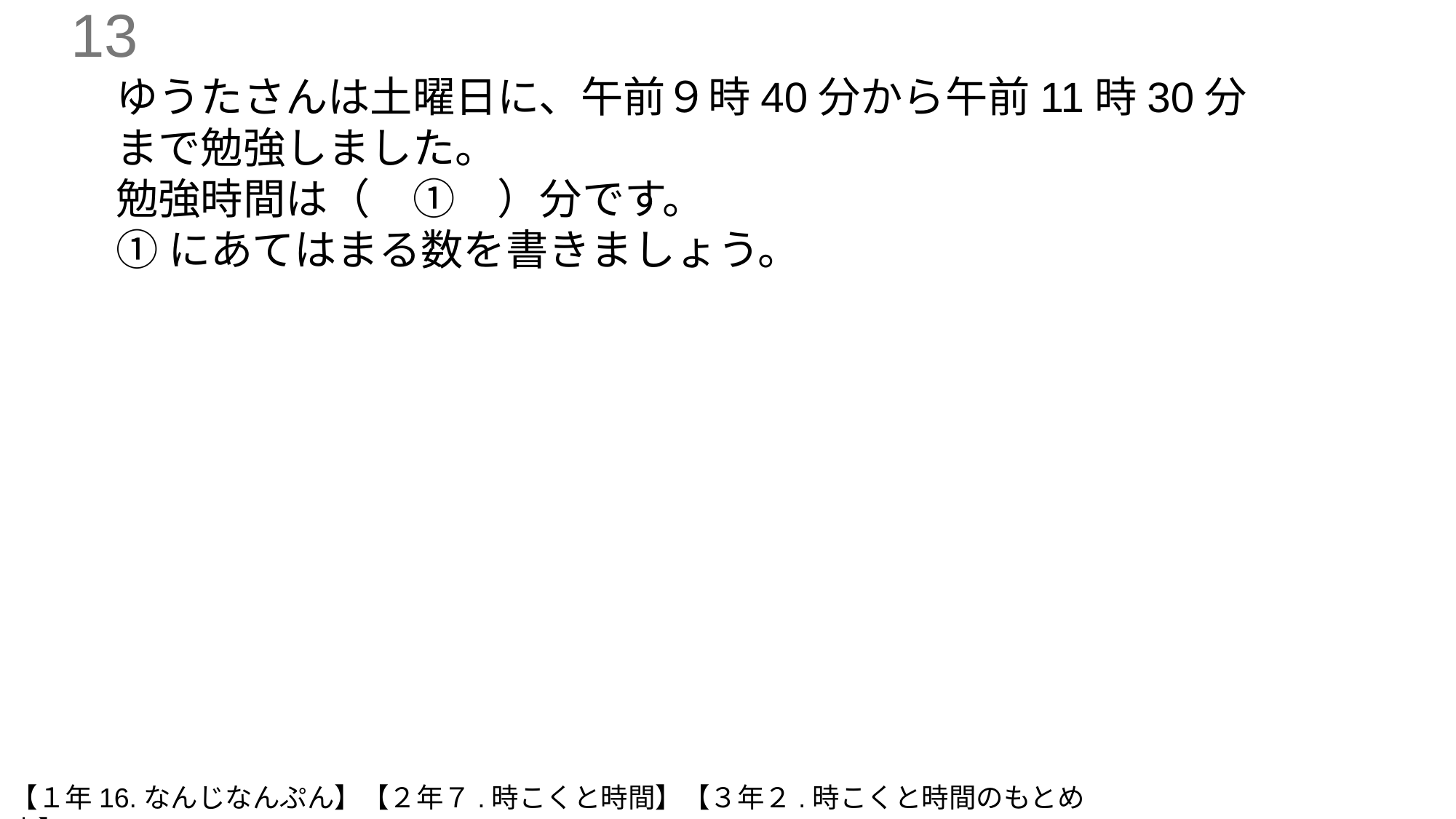

13
ゆうたさんは土曜日に、午前９時40分から午前11時30分まで勉強しました。
勉強時間は（　①　）分です。
①にあてはまる数を書きましょう。
【１年16.なんじなんぷん】【２年７.時こくと時間】【３年２.時こくと時間のもとめ方】